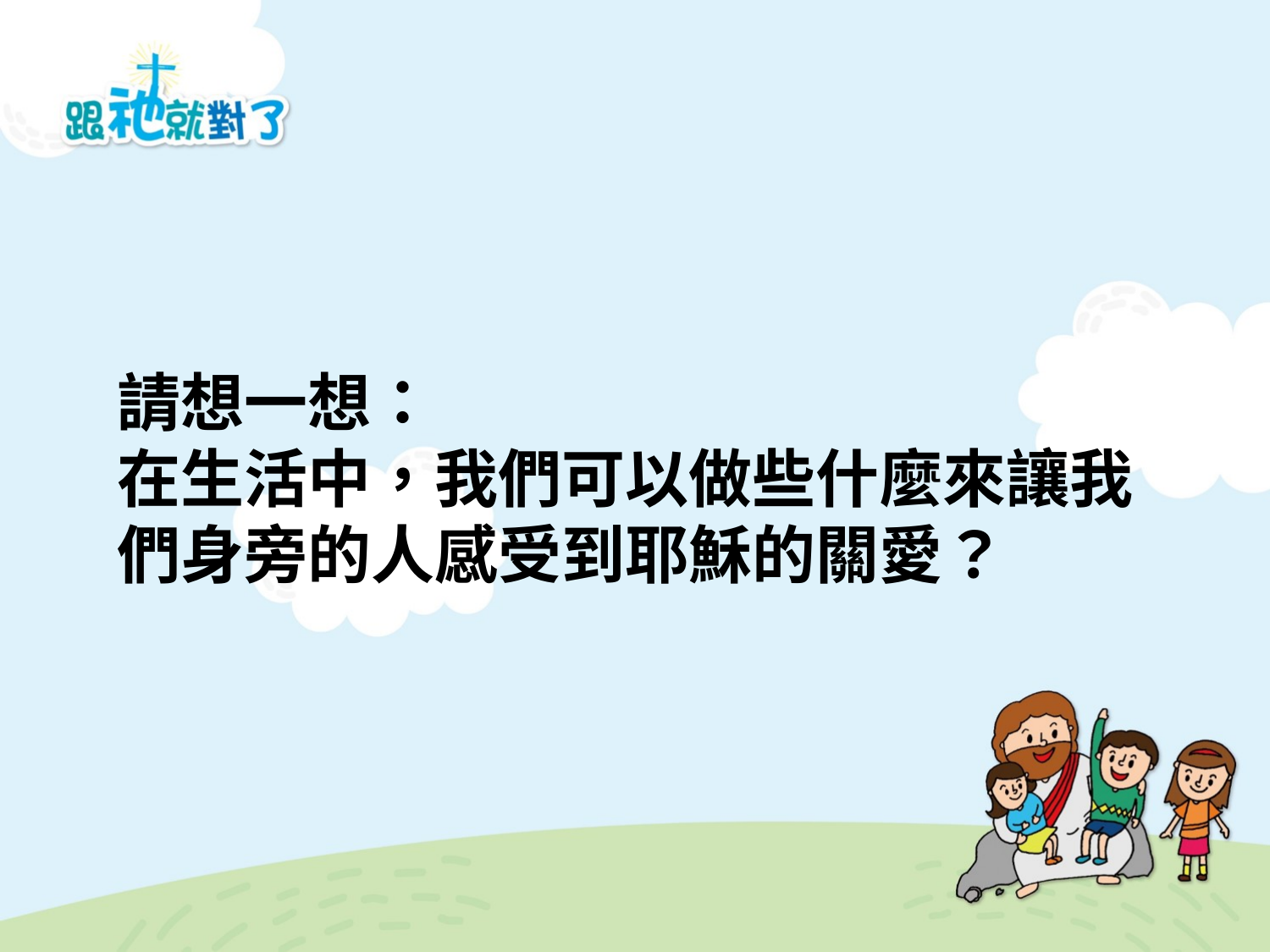

請想一想：
在生活中，我們可以做些什麼來讓我們身旁的人感受到耶穌的關愛？